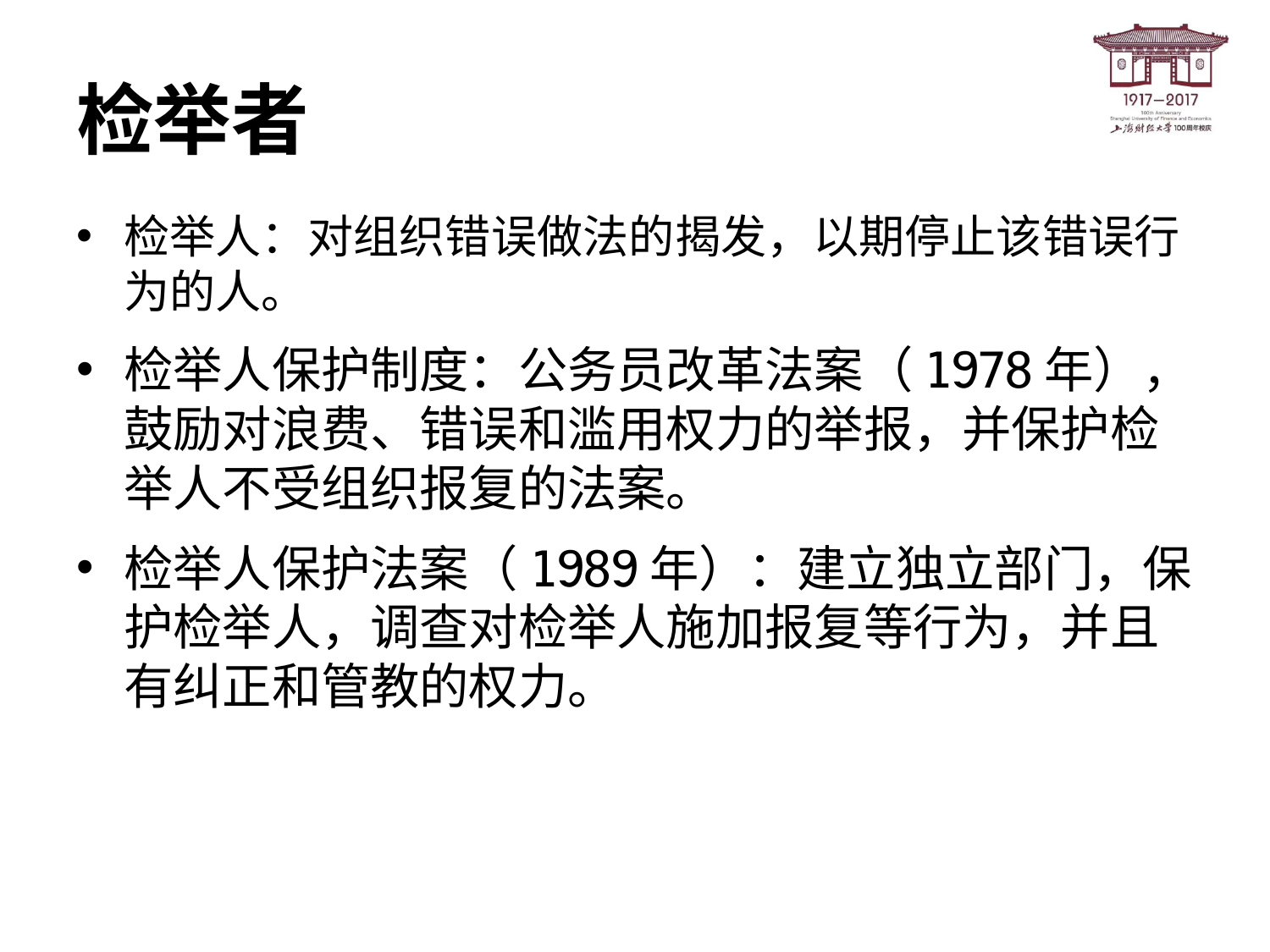

# 检举者
检举人：对组织错误做法的揭发，以期停止该错误行为的人。
检举人保护制度：公务员改革法案（1978年），鼓励对浪费、错误和滥用权力的举报，并保护检举人不受组织报复的法案。
检举人保护法案（1989年）：建立独立部门，保护检举人，调查对检举人施加报复等行为，并且有纠正和管教的权力。